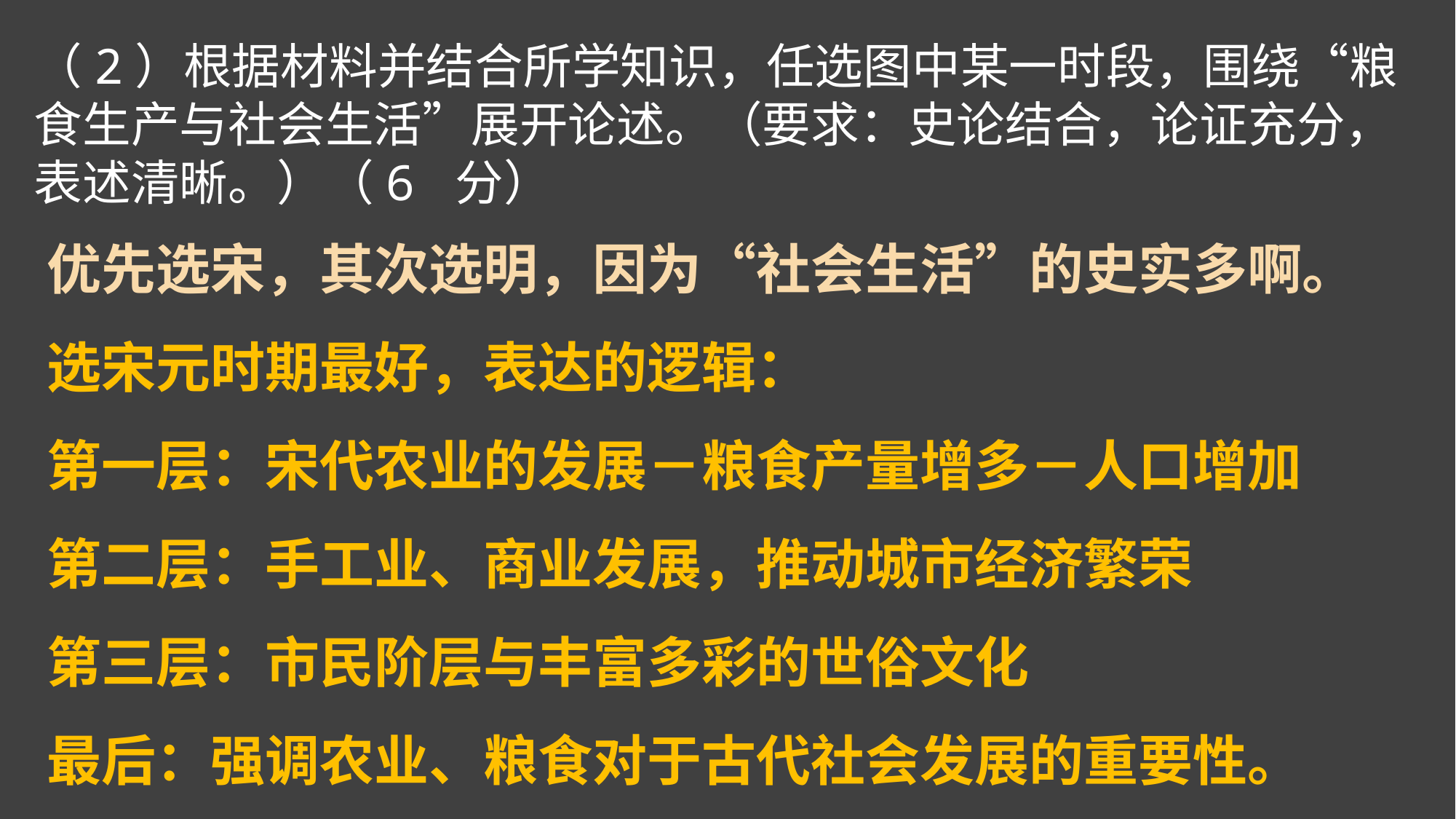

（2）根据材料并结合所学知识，任选图中某一时段，围绕“粮食生产与社会生活”展开论述。（要求：史论结合，论证充分，表述清晰。）（6 分）
优先选宋，其次选明，因为“社会生活”的史实多啊。
选宋元时期最好，表达的逻辑：
第一层：宋代农业的发展－粮食产量增多－人口增加
第二层：手工业、商业发展，推动城市经济繁荣
第三层：市民阶层与丰富多彩的世俗文化
最后：强调农业、粮食对于古代社会发展的重要性。